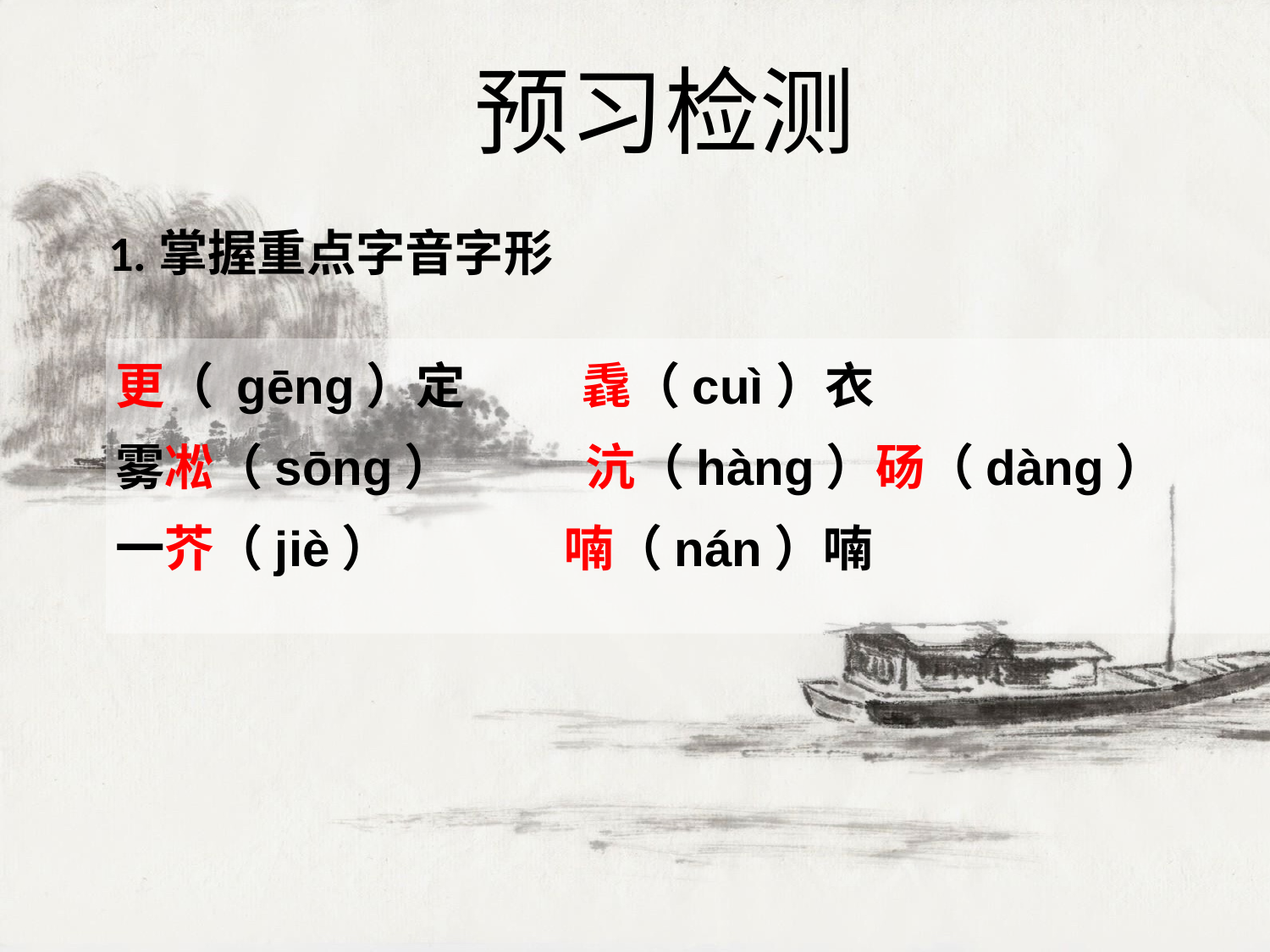

预习检测
1.掌握重点字音字形
更（ ɡēnɡ）定  　    毳（cuì）衣
雾凇（sōnɡ）　　   沆（hànɡ）砀（dànɡ）
一芥（jiè）　           喃（nán）喃